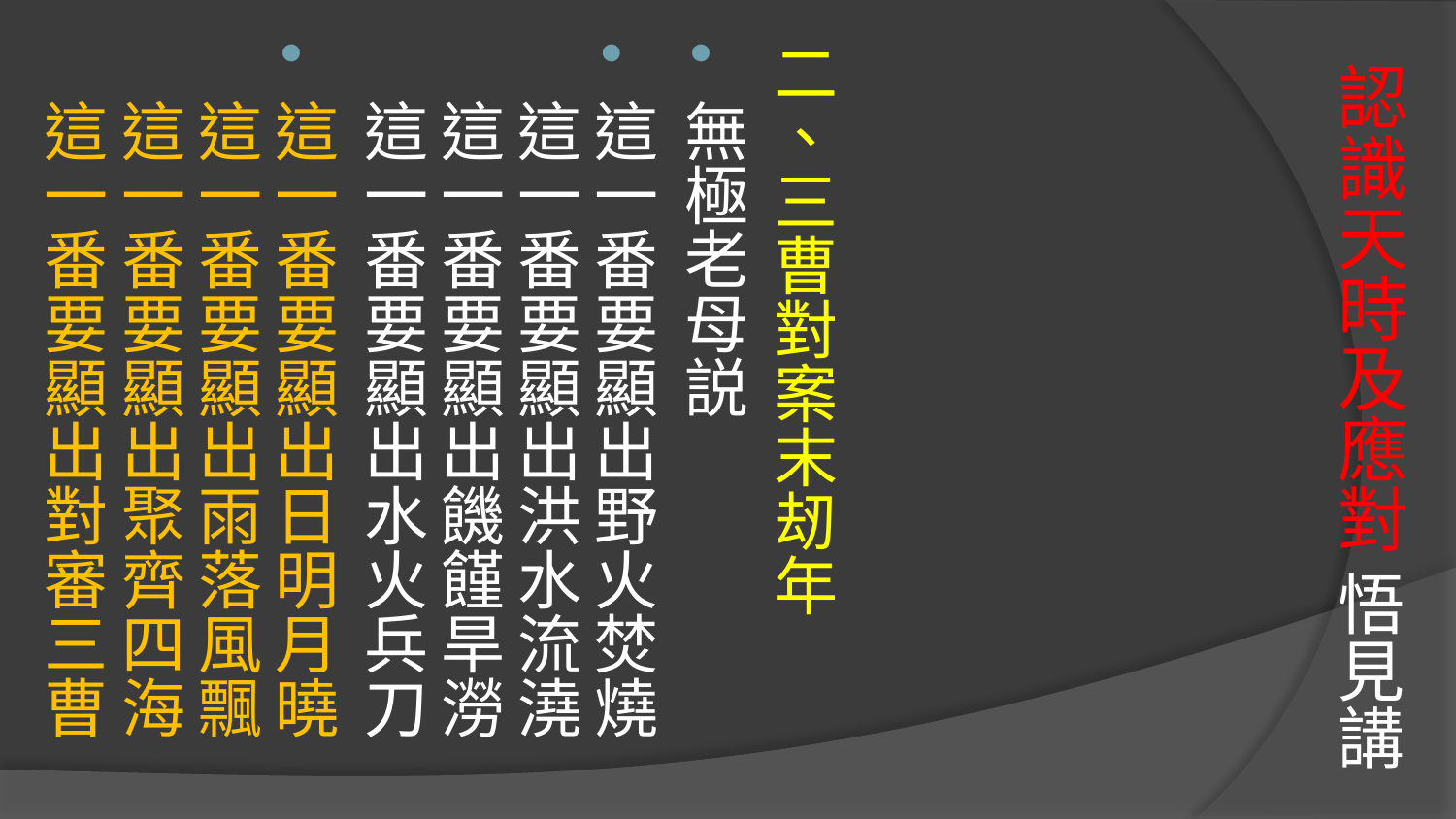

二、三曹對案末刼年
無極老母説
這一番要顯出野火焚燒
這一番要顯出洪水流澆
這一番要顯出饑饉旱澇
這一番要顯出水火兵刀
這一番要顯出日明月曉
這一番要顯出雨落風飄
這一番要顯出聚齊四海
這一番要顯出對審三曹
# 認識天時及應對 悟見講